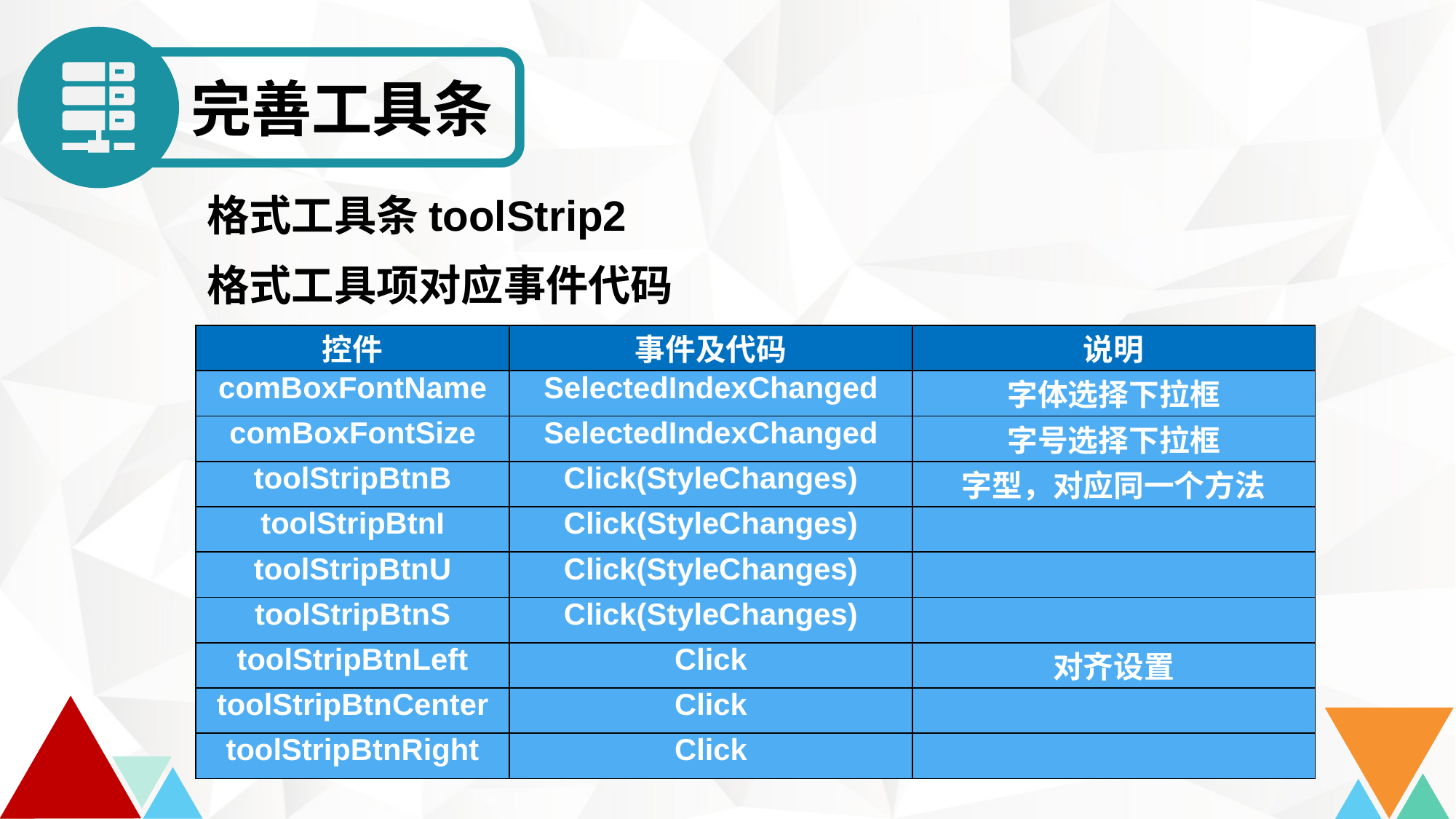

完善工具条
格式工具条toolStrip2
格式工具项对应事件代码
| 控件 | 事件及代码 | 说明 |
| --- | --- | --- |
| comBoxFontName | SelectedIndexChanged | 字体选择下拉框 |
| comBoxFontSize | SelectedIndexChanged | 字号选择下拉框 |
| toolStripBtnB | Click(StyleChanges) | 字型，对应同一个方法 |
| toolStripBtnI | Click(StyleChanges) |  |
| toolStripBtnU | Click(StyleChanges) |  |
| toolStripBtnS | Click(StyleChanges) |  |
| toolStripBtnLeft | Click | 对齐设置 |
| toolStripBtnCenter | Click |  |
| toolStripBtnRight | Click |  |